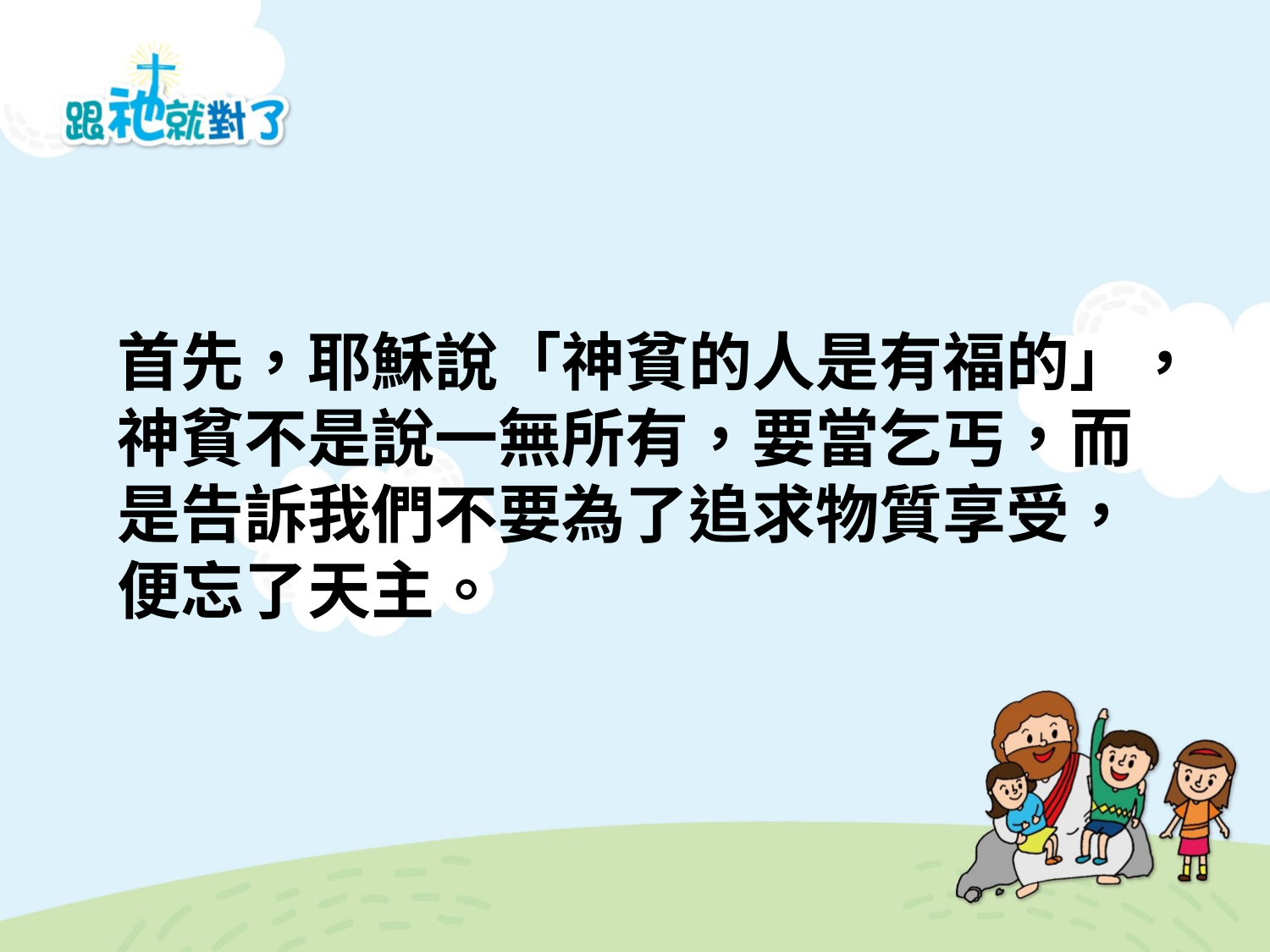

首先，耶穌說「神貧的人是有福的」，神貧不是說一無所有，要當乞丐，而是告訴我們不要為了追求物質享受，便忘了天主。